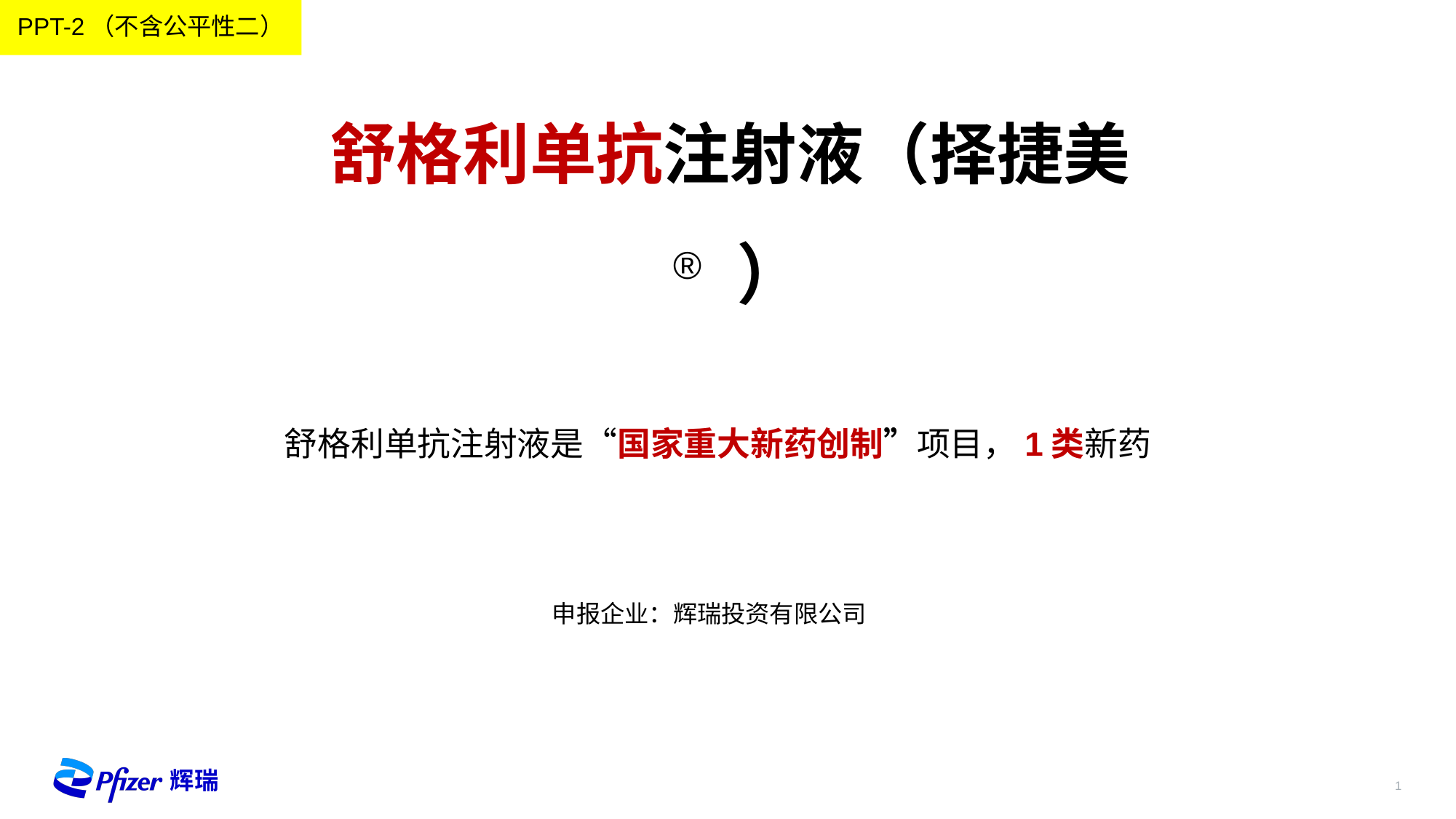

PPT-2（不含公平性二）
舒格利单抗注射液（择捷美® ）
 舒格利单抗注射液是“国家重大新药创制”项目，1类新药
申报企业：辉瑞投资有限公司